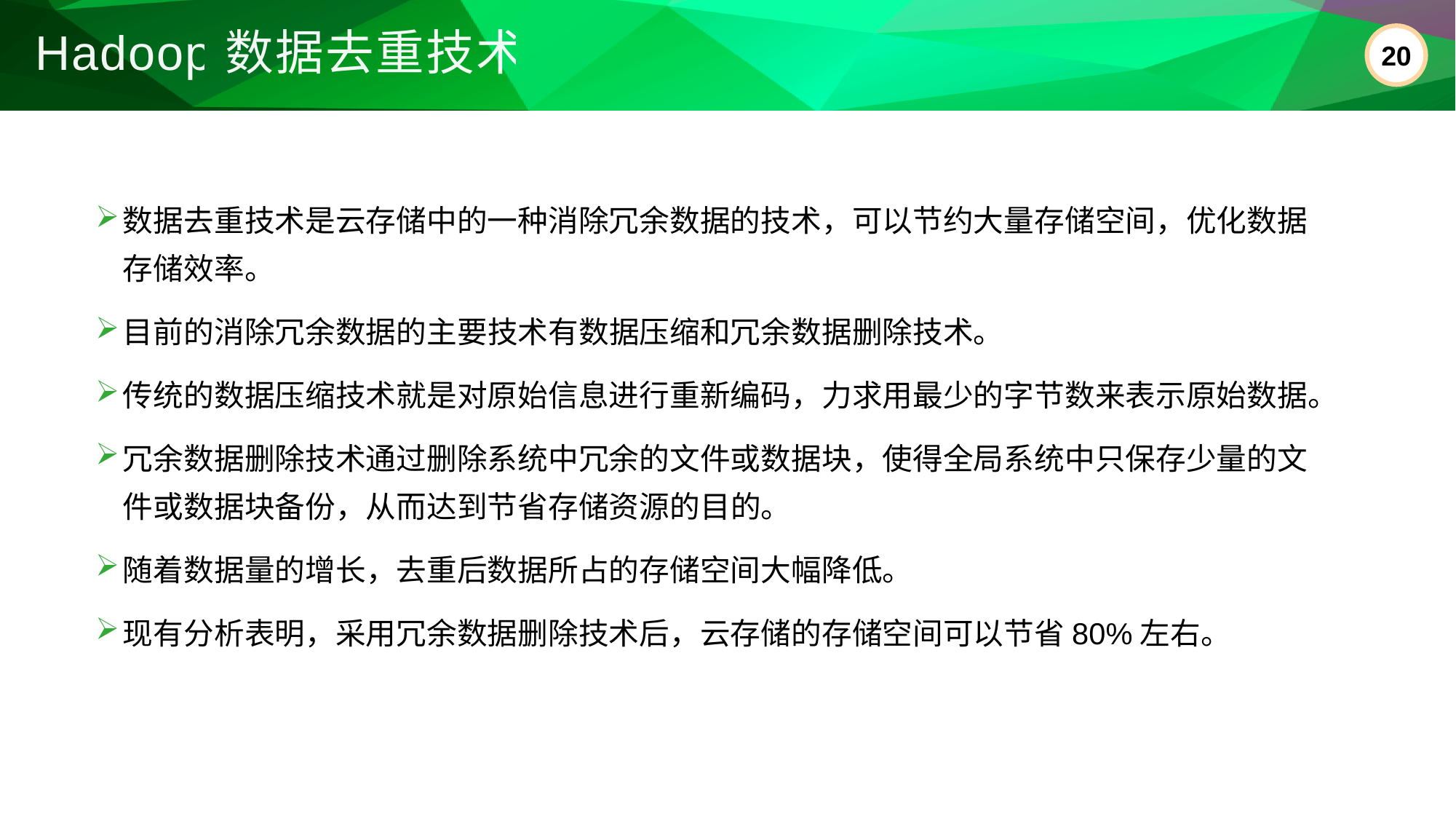

Hadoop数据去重技术
数据去重技术是云存储中的一种消除冗余数据的技术，可以节约大量存储空间，优化数据存储效率。
目前的消除冗余数据的主要技术有数据压缩和冗余数据删除技术。
传统的数据压缩技术就是对原始信息进行重新编码，力求用最少的字节数来表示原始数据。
冗余数据删除技术通过删除系统中冗余的文件或数据块，使得全局系统中只保存少量的文件或数据块备份，从而达到节省存储资源的目的。
随着数据量的增长，去重后数据所占的存储空间大幅降低。
现有分析表明，采用冗余数据删除技术后，云存储的存储空间可以节省80%左右。